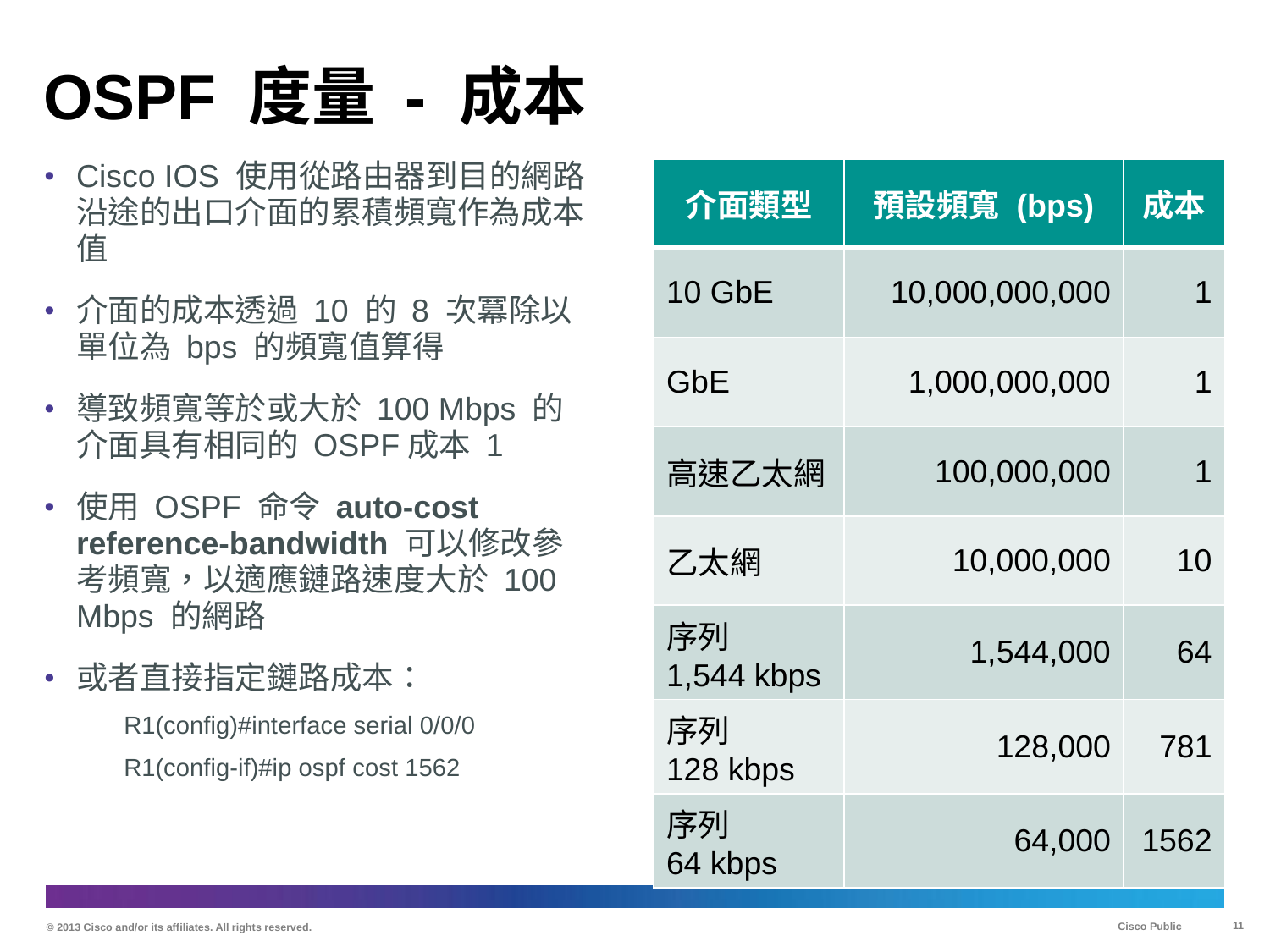

# OSPF 度量 - 成本
Cisco IOS 使用從路由器到目的網路沿途的出口介面的累積頻寬作為成本值
介面的成本透過 10 的 8 次冪除以單位為 bps 的頻寬值算得
導致頻寬等於或大於 100 Mbps 的介面具有相同的 OSPF成本 1
使用 OSPF 命令 auto-cost reference-bandwidth 可以修改參考頻寬，以適應鏈路速度大於 100 Mbps 的網路
或者直接指定鏈路成本：
R1(config)#interface serial 0/0/0
R1(config-if)#ip ospf cost 1562

| 介面類型 | 預設頻寬 (bps) | 成本 |
| --- | --- | --- |
| 10 GbE | 10,000,000,000 | 1 |
| GbE | 1,000,000,000 | 1 |
| 高速乙太網 | 100,000,000 | 1 |
| 乙太網 | 10,000,000 | 10 |
| 序列 1,544 kbps | 1,544,000 | 64 |
| 序列 128 kbps | 128,000 | 781 |
| 序列 64 kbps | 64,000 | 1562 |